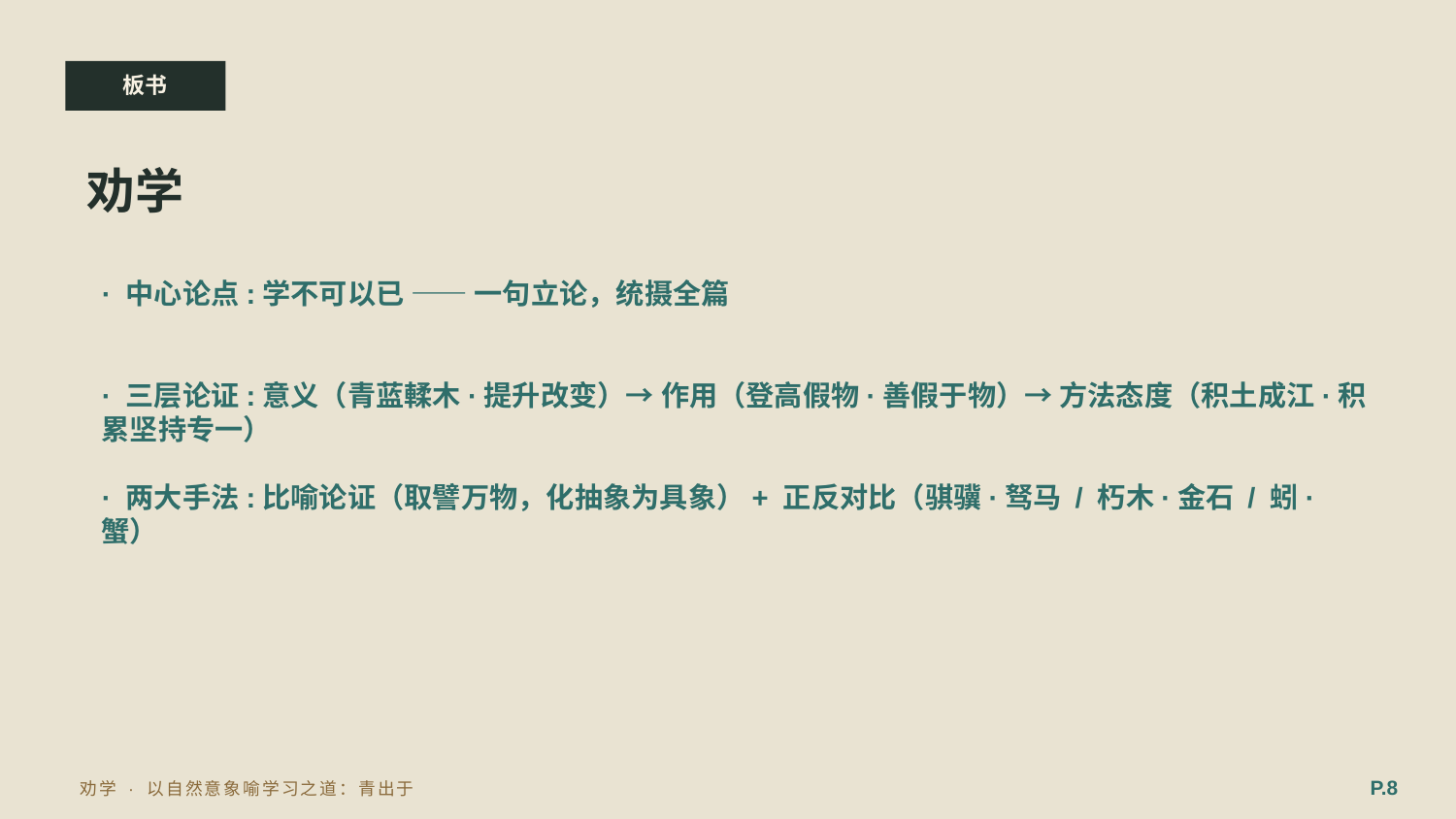

板书

劝学
· 中心论点:学不可以已 —— 一句立论，统摄全篇
· 三层论证:意义（青蓝輮木·提升改变）→ 作用（登高假物·善假于物）→ 方法态度（积土成江·积累坚持专一）
· 两大手法:比喻论证（取譬万物，化抽象为具象）+ 正反对比（骐骥·驽马 / 朽木·金石 / 蚓·蟹）
P.8
劝学 · 以自然意象喻学习之道：青出于